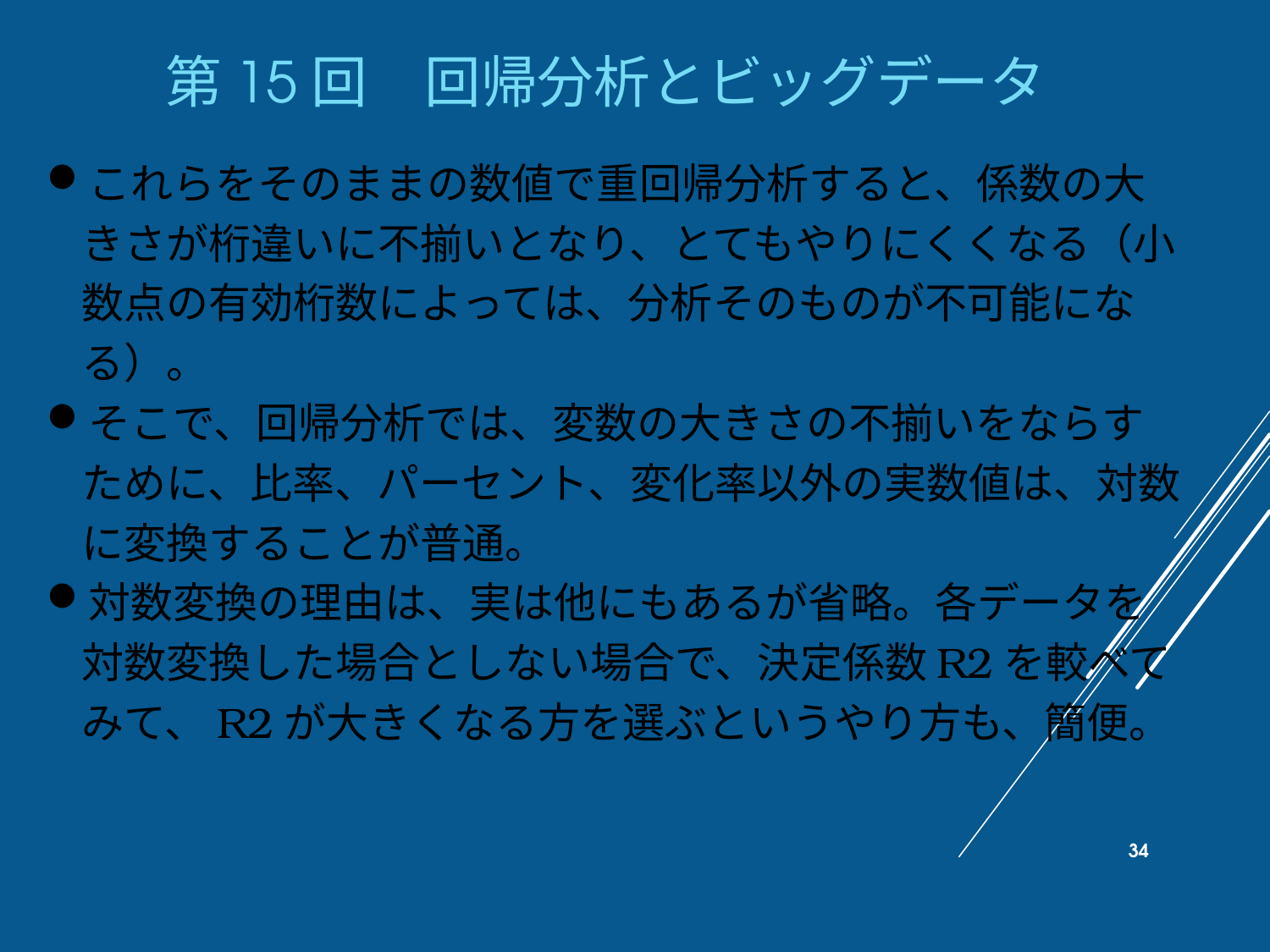

第15回　回帰分析とビッグデータ
これらをそのままの数値で重回帰分析すると、係数の大きさが桁違いに不揃いとなり、とてもやりにくくなる（小数点の有効桁数によっては、分析そのものが不可能になる）。
そこで、回帰分析では、変数の大きさの不揃いをならすために、比率、パーセント、変化率以外の実数値は、対数に変換することが普通。
対数変換の理由は、実は他にもあるが省略。各データを対数変換した場合としない場合で、決定係数R2を較べてみて、R2が大きくなる方を選ぶというやり方も、簡便。
34